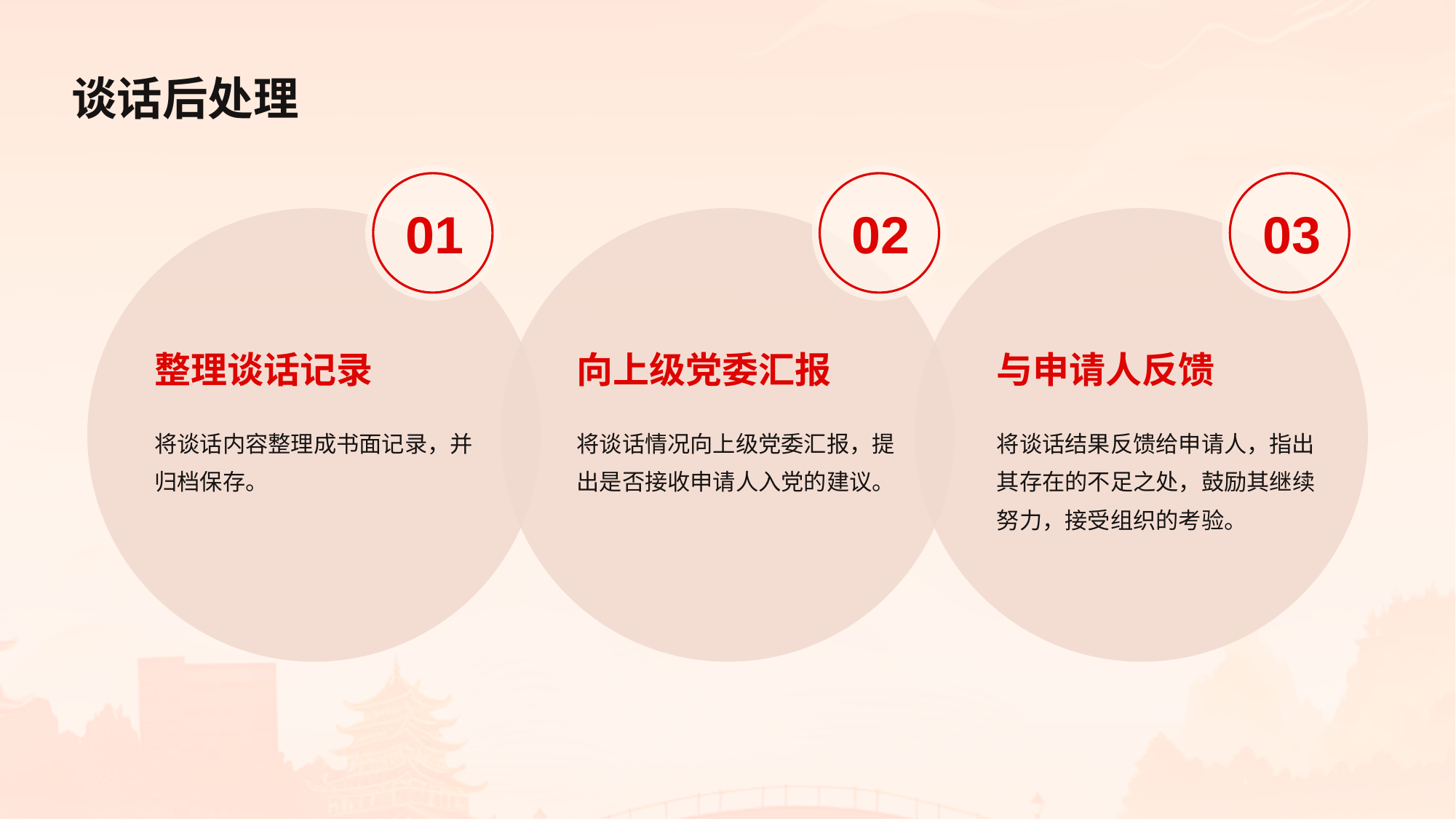

谈话后处理

01
02
03

整理谈话记录
向上级党委汇报
与申请人反馈
将谈话内容整理成书面记录，并归档保存。
将谈话情况向上级党委汇报，提出是否接收申请人入党的建议。
将谈话结果反馈给申请人，指出其存在的不足之处，鼓励其继续努力，接受组织的考验。